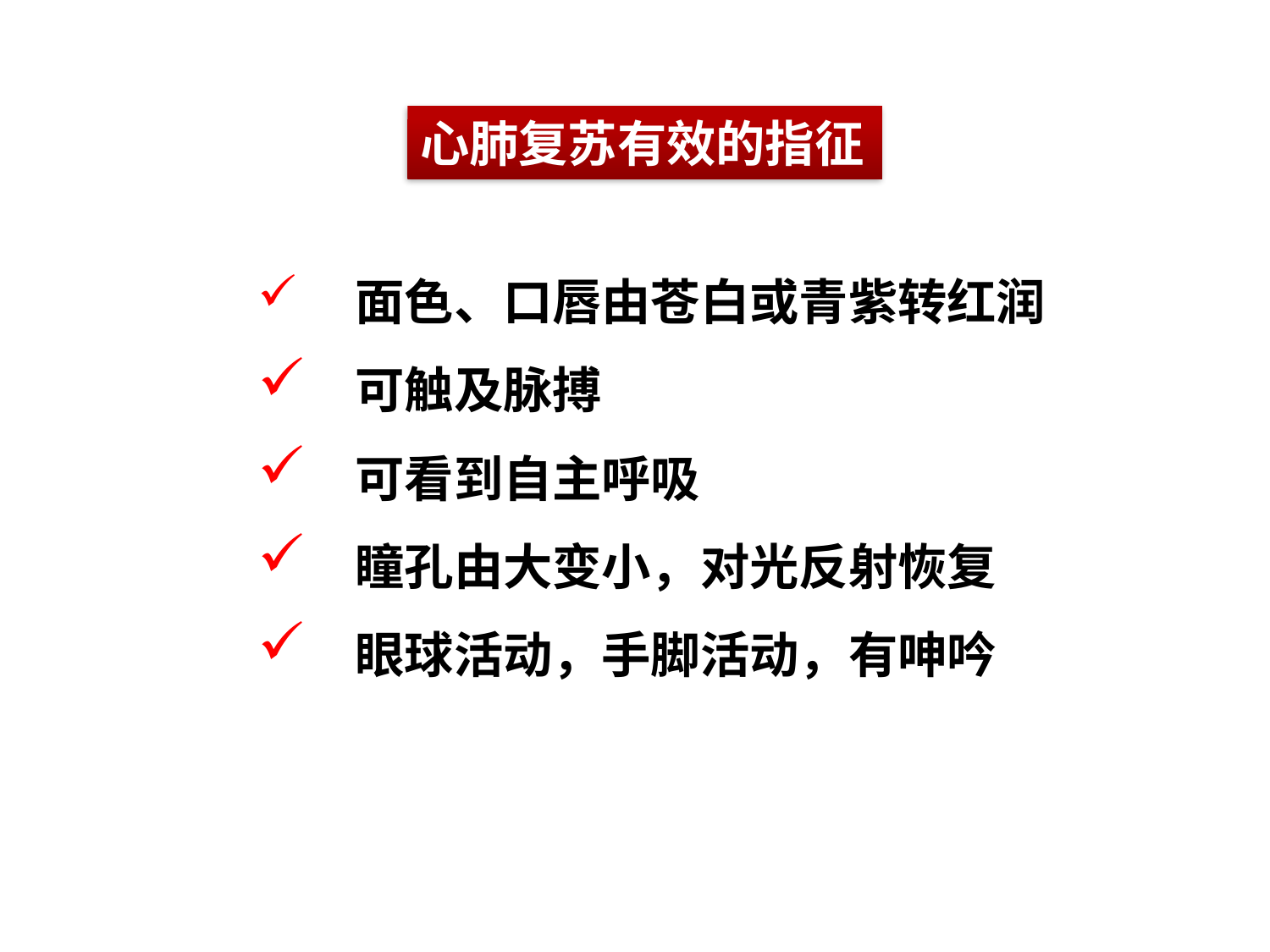

心肺复苏有效的指征
  面色、口唇由苍白或青紫转红润
  可触及脉搏
  可看到自主呼吸
  瞳孔由大变小，对光反射恢复
  眼球活动，手脚活动，有呻吟